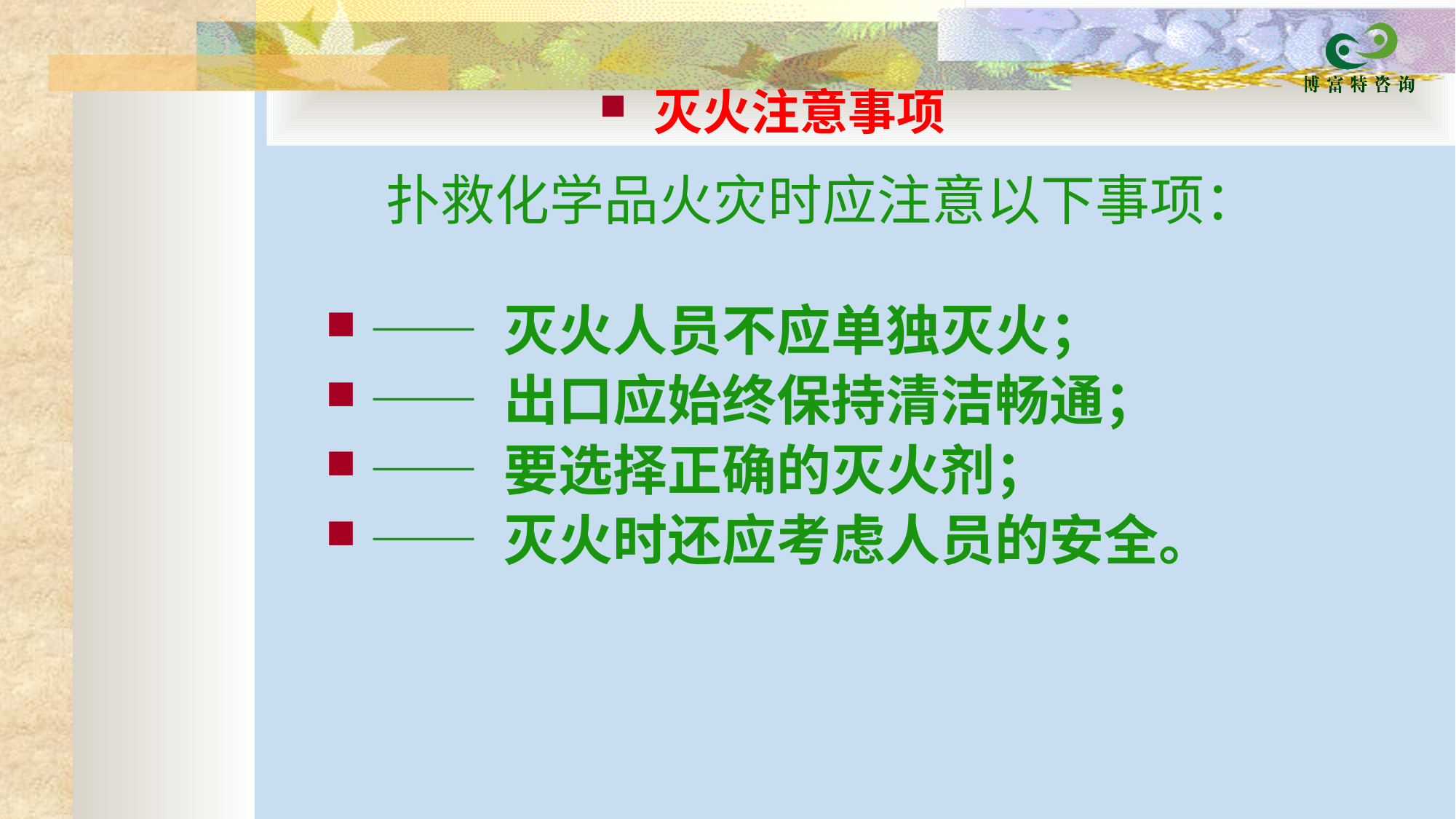

灭火注意事项
扑救化学品火灾时应注意以下事项：

 —— 灭火人员不应单独灭火；
 —— 出口应始终保持清洁畅通；
 —— 要选择正确的灭火剂；
 —— 灭火时还应考虑人员的安全。